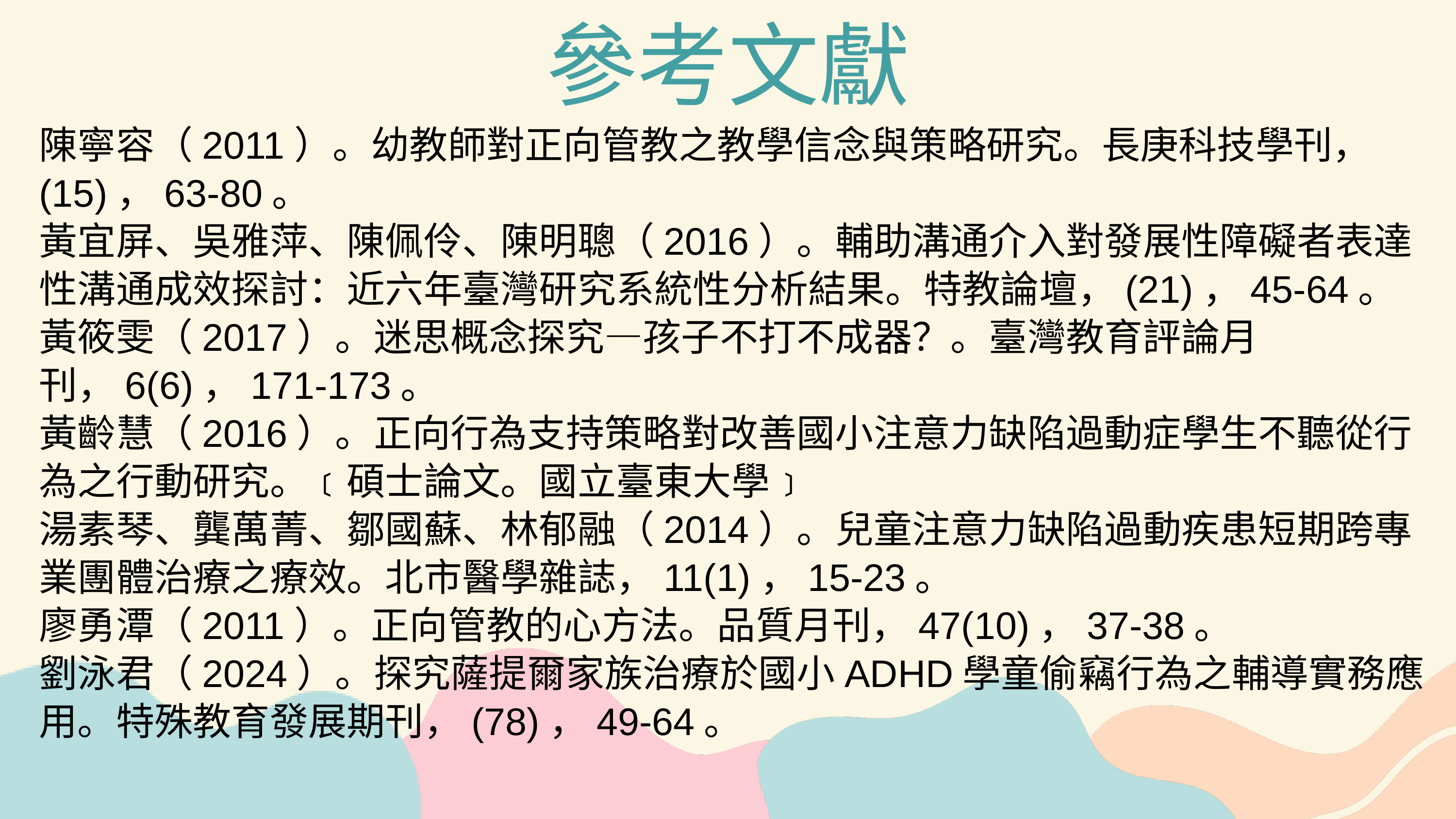

參考文獻
陳寧容（2011）。幼教師對正向管教之教學信念與策略研究。長庚科技學刊，(15)，63-80。
黃宜屏、吳雅萍、陳佩伶、陳明聰（2016）。輔助溝通介入對發展性障礙者表達性溝通成效探討：近六年臺灣研究系統性分析結果。特教論壇，(21)，45-64。
黃筱雯（2017）。迷思概念探究—孩子不打不成器？。臺灣教育評論月刊，6(6)，171-173。
黃齡慧（2016）。正向行為支持策略對改善國小注意力缺陷過動症學生不聽從行為之行動研究。﹝碩士論文。國立臺東大學﹞
湯素琴、龔萬菁、鄒國蘇、林郁融（2014）。兒童注意力缺陷過動疾患短期跨專業團體治療之療效。北市醫學雜誌，11(1)，15-23。
廖勇潭（2011）。正向管教的心方法。品質月刊，47(10)，37-38。
劉泳君（2024）。探究薩提爾家族治療於國小ADHD學童偷竊行為之輔導實務應用。特殊教育發展期刊，(78)，49-64。